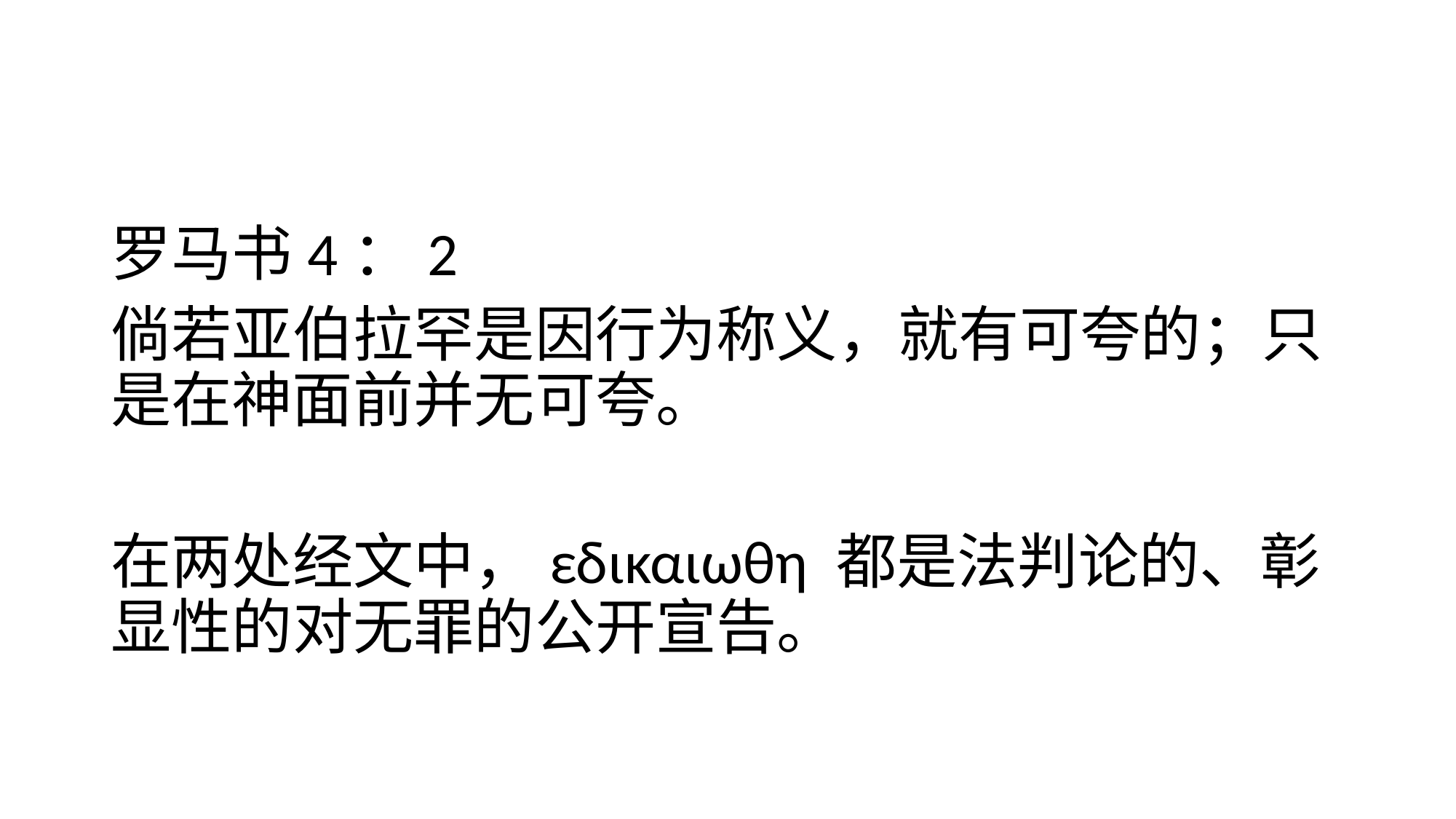

#
罗马书4：2
倘若亚伯拉罕是因行为称义，就有可夸的；只是在神面前并无可夸。

在两处经文中，εδικαιωθη 都是法判论的、彰显性的对无罪的公开宣告。